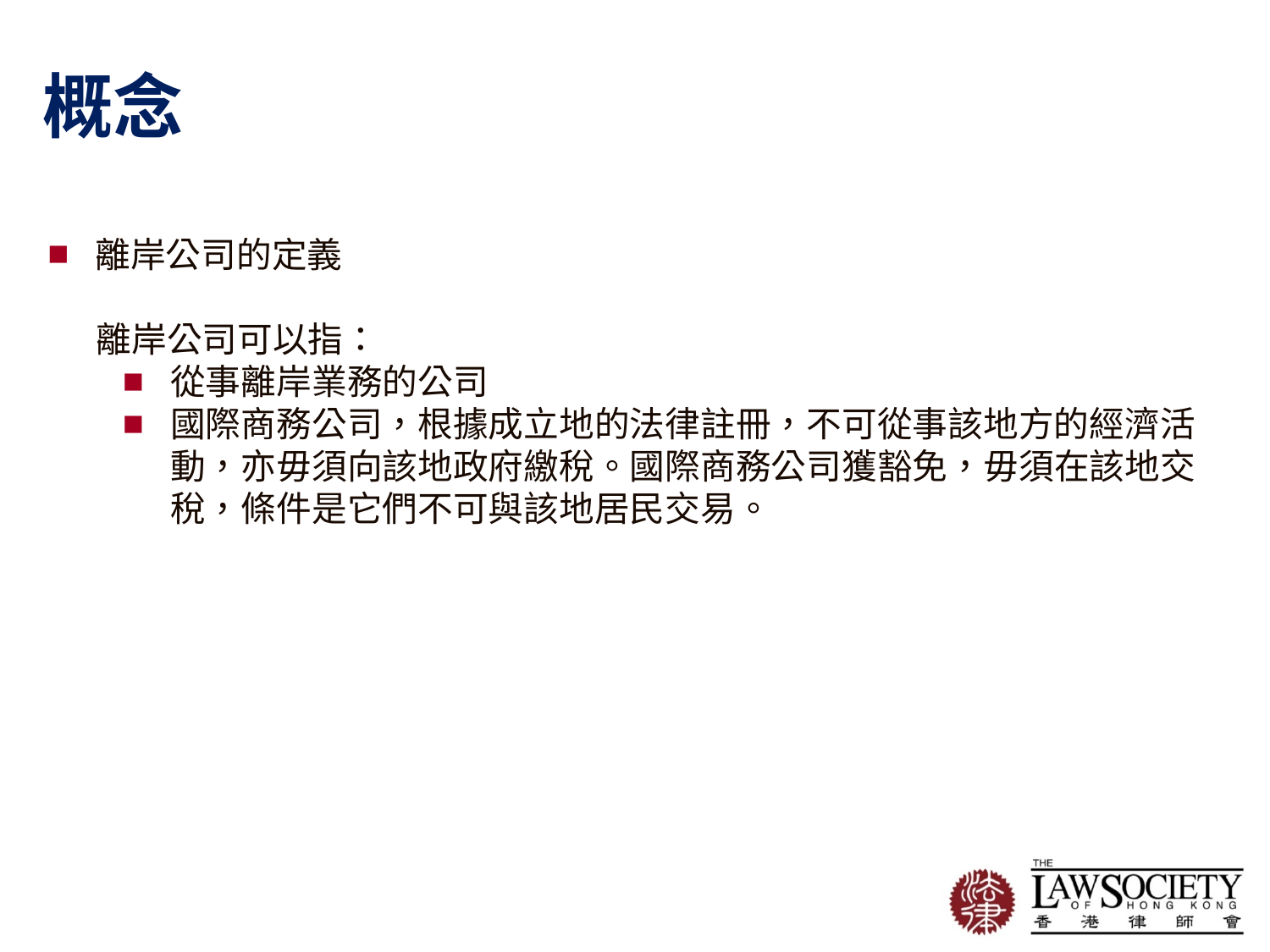

概念
離岸公司的定義

離岸公司可以指：
從事離岸業務的公司
國際商務公司，根據成立地的法律註冊，不可從事該地方的經濟活動，亦毋須向該地政府繳稅。國際商務公司獲豁免，毋須在該地交稅，條件是它們不可與該地居民交易。